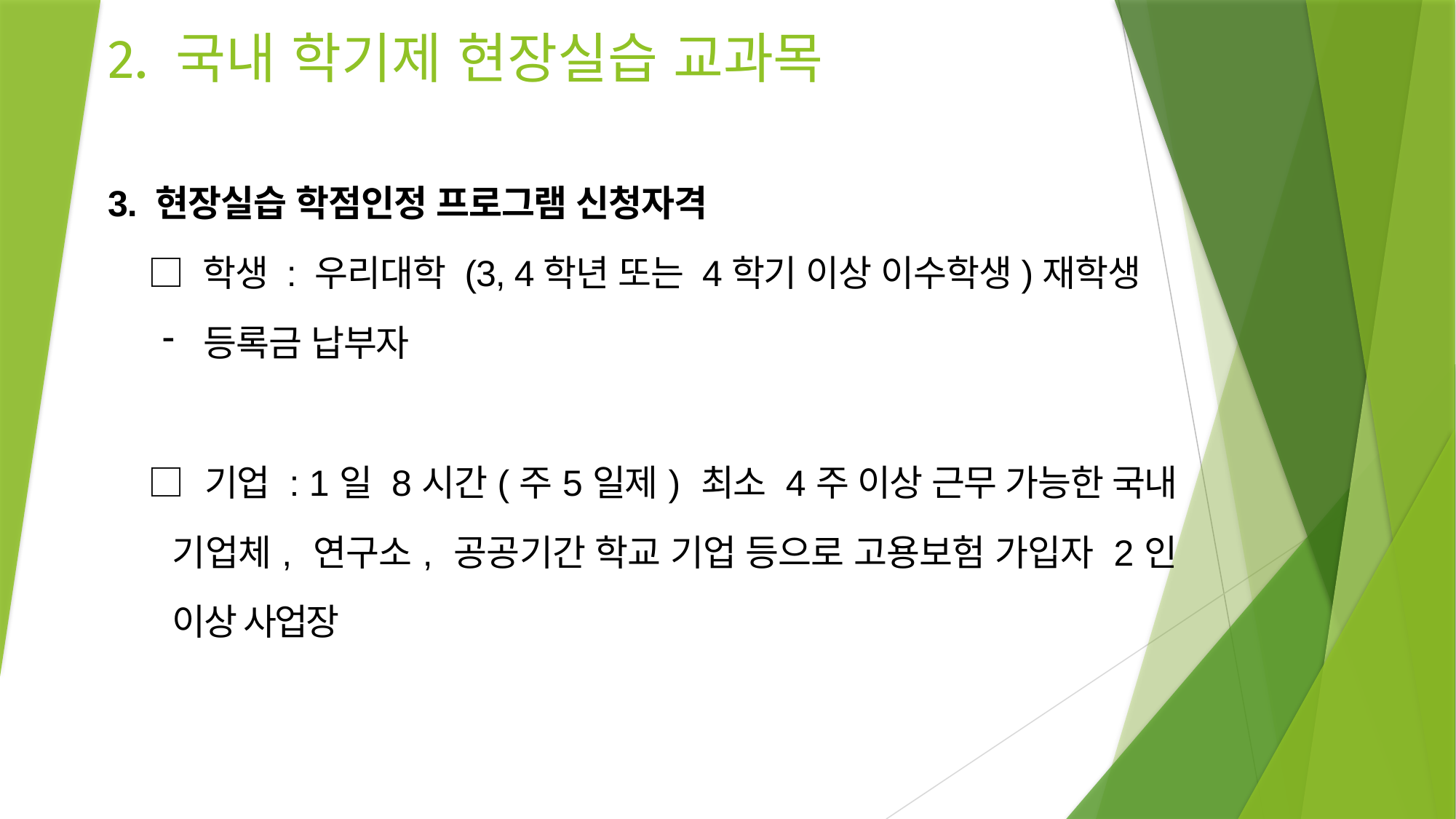

# 2. 국내 학기제 현장실습 교과목
3. 현장실습 학점인정 프로그램 신청자격
□ 학생 : 우리대학 (3, 4학년 또는 4학기 이상 이수학생)재학생
등록금 납부자

□ 기업 : 1일 8시간(주5일제) 최소 4주 이상 근무 가능한 국내 기업체, 연구소, 공공기간 학교 기업 등으로 고용보험 가입자 2인 이상 사업장